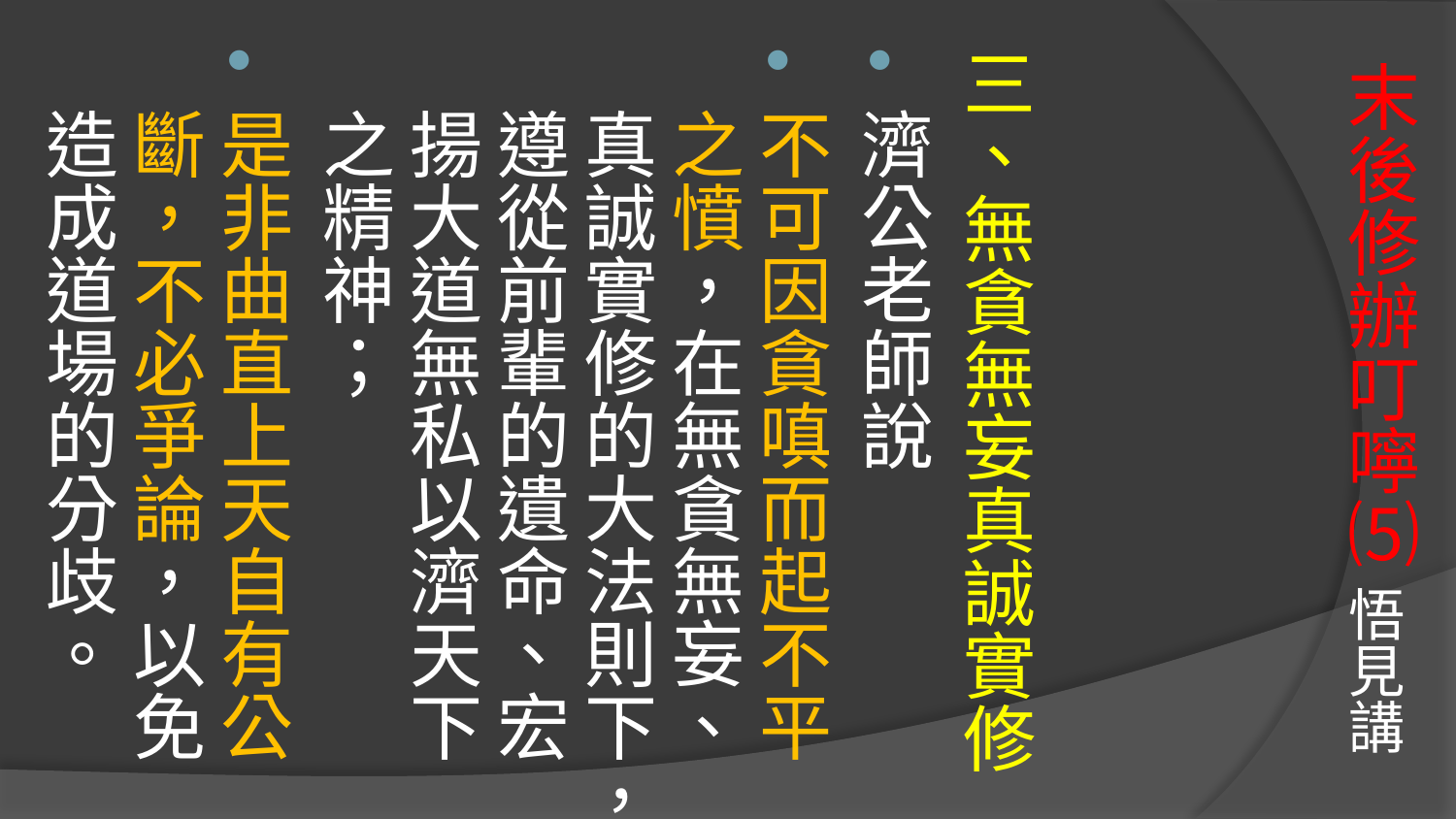

# 末後修辦叮嚀⑸ 悟見講
三、無貪無妄真誠實修
濟公老師說
不可因貪嗔而起不平之憤，在無貪無妄、真誠實修的大法則下，遵從前輩的遺命、宏揚大道無私以濟天下之精神；
是非曲直上天自有公斷，不必爭論，以免造成道場的分歧。